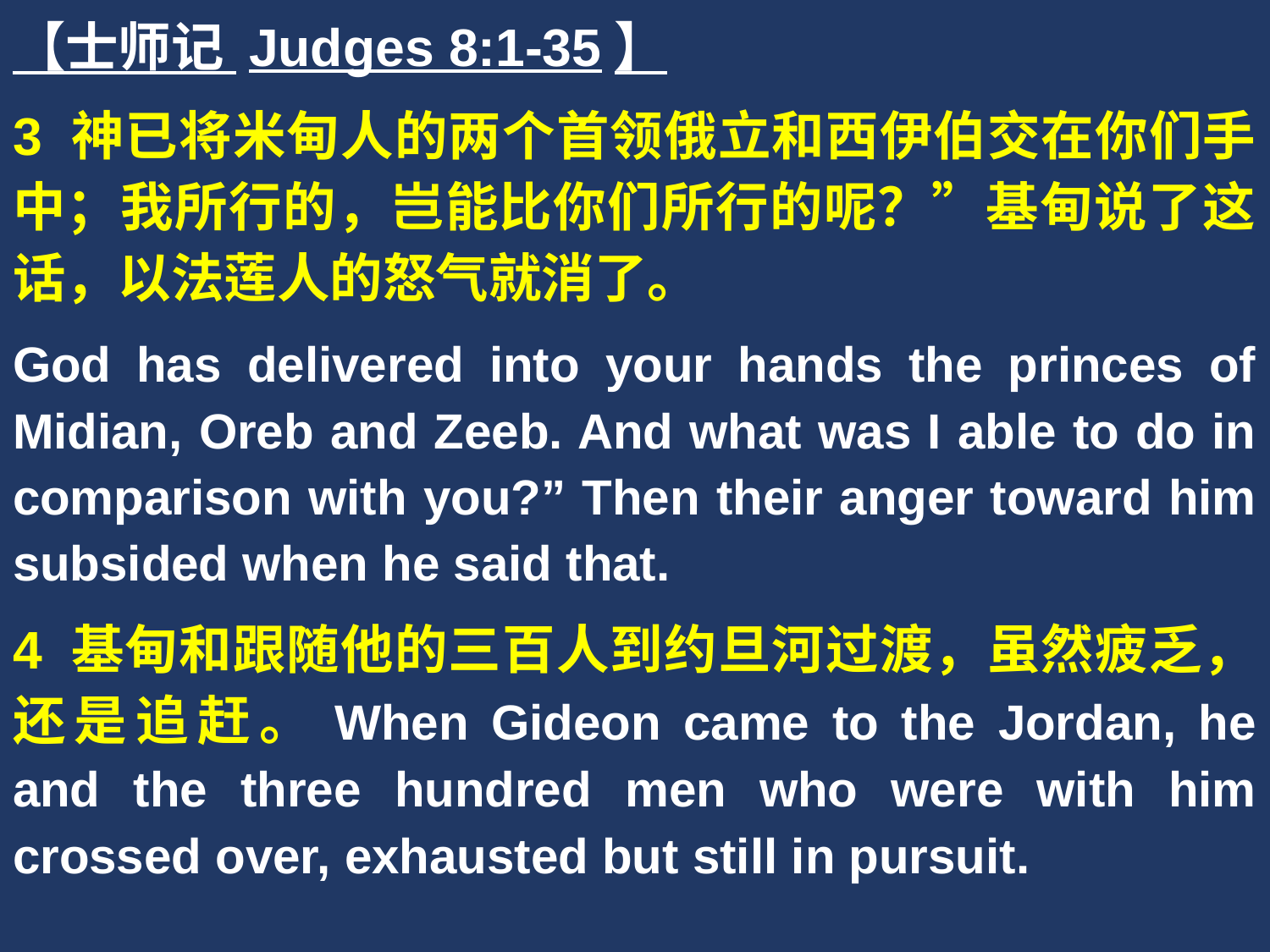

【士师记 Judges 8:1-35】
3 神已将米甸人的两个首领俄立和西伊伯交在你们手中；我所行的，岂能比你们所行的呢？”基甸说了这话，以法莲人的怒气就消了。
God has delivered into your hands the princes of Midian, Oreb and Zeeb. And what was I able to do in comparison with you?” Then their anger toward him subsided when he said that.
4 基甸和跟随他的三百人到约旦河过渡，虽然疲乏，还是追赶。When Gideon came to the Jordan, he and the three hundred men who were with him crossed over, exhausted but still in pursuit.